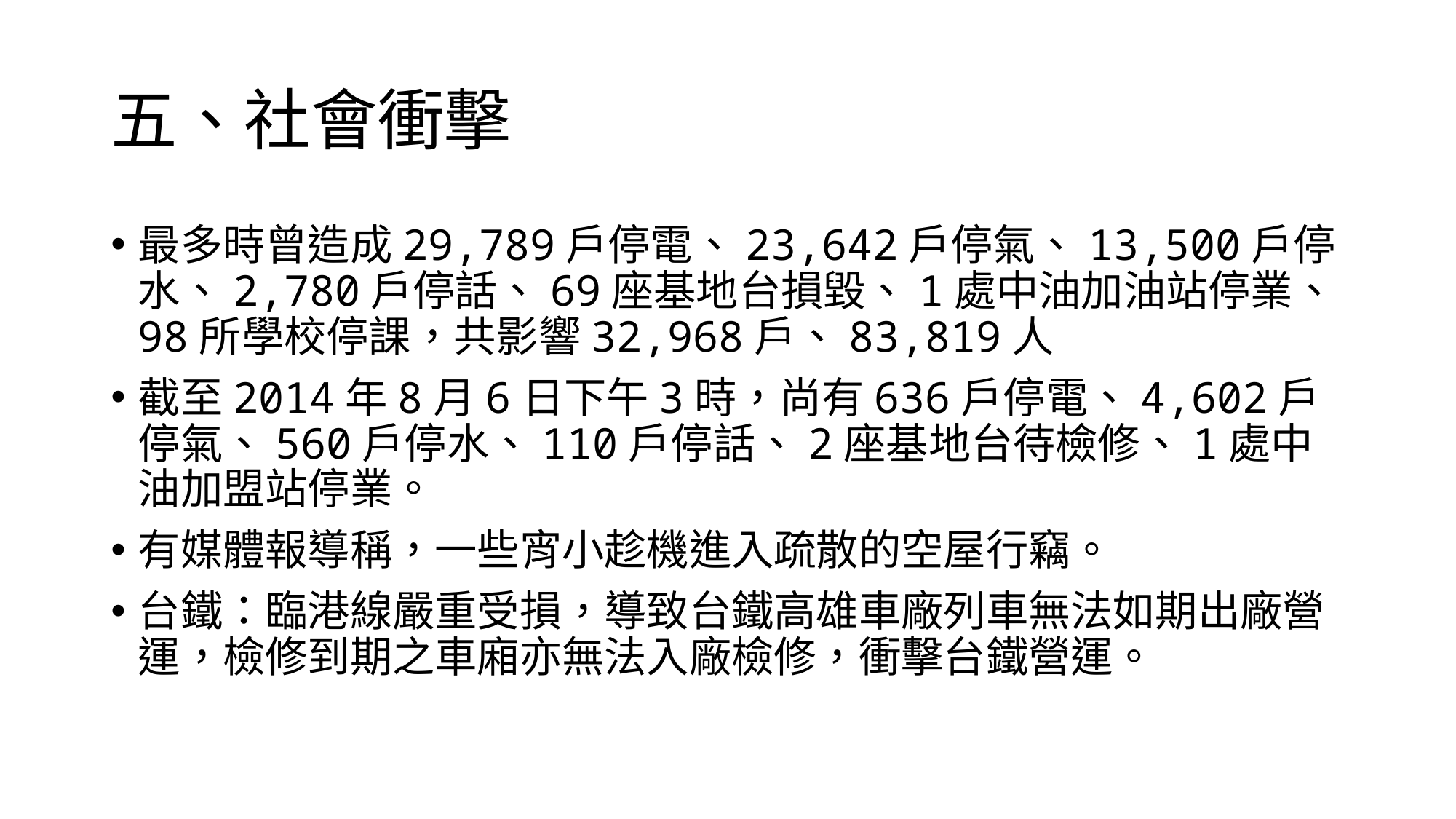

# 五、社會衝擊
最多時曾造成29,789戶停電、23,642戶停氣、13,500戶停水、2,780戶停話、69座基地台損毀、1處中油加油站停業、98所學校停課，共影響32,968戶、83,819人
截至2014年8月6日下午3時，尚有636戶停電、4,602戶停氣、560戶停水、110戶停話、2座基地台待檢修、1處中油加盟站停業。
有媒體報導稱，一些宵小趁機進入疏散的空屋行竊。
台鐵：臨港線嚴重受損，導致台鐵高雄車廠列車無法如期出廠營運，檢修到期之車廂亦無法入廠檢修，衝擊台鐵營運。